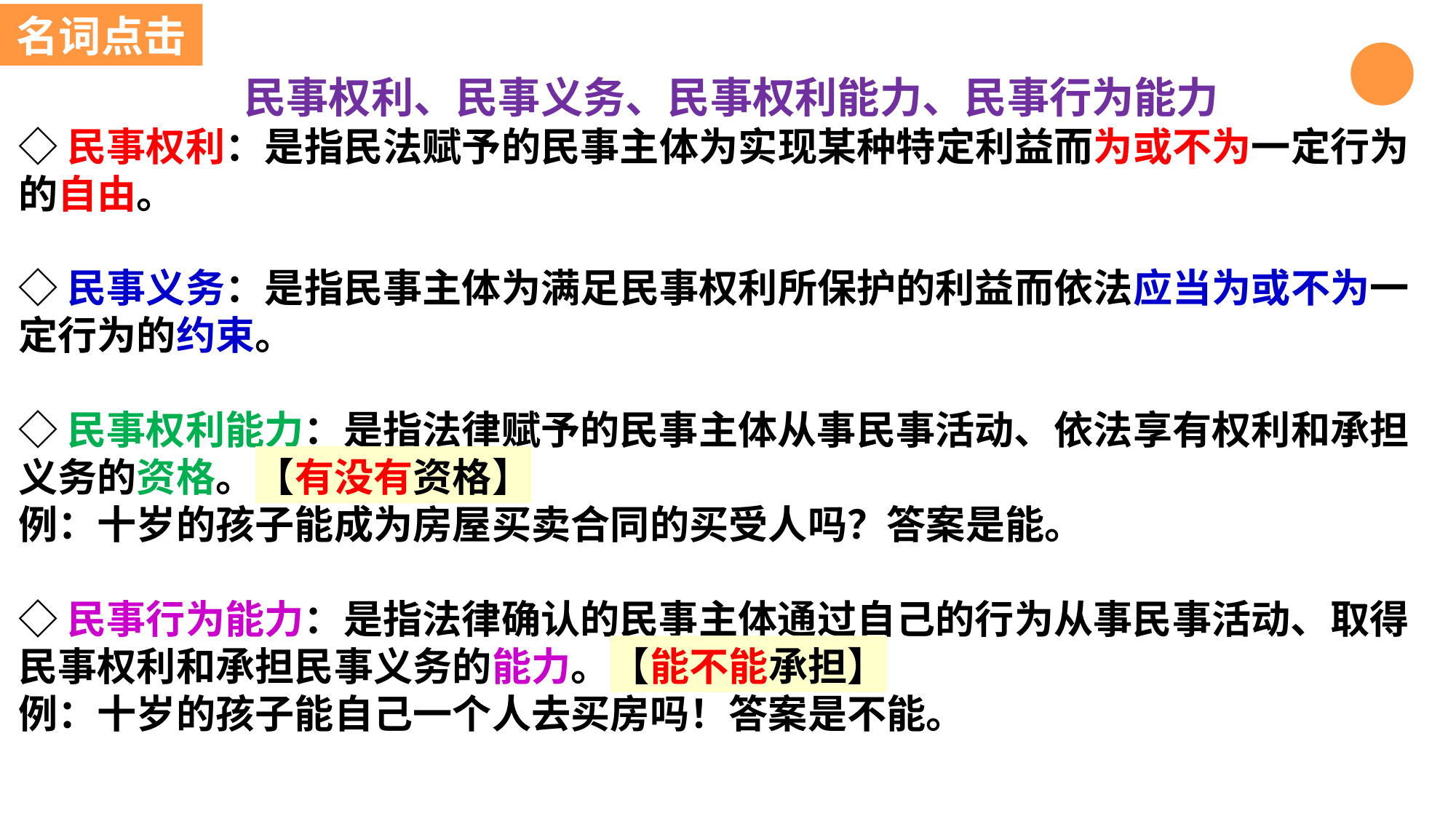

名词点击

民事权利、民事义务、民事权利能力、民事行为能力
◇民事权利：是指民法赋予的民事主体为实现某种特定利益而为或不为一定行为的自由。

◇民事义务：是指民事主体为满足民事权利所保护的利益而依法应当为或不为一定行为的约束。

◇民事权利能力：是指法律赋予的民事主体从事民事活动、依法享有权利和承担义务的资格。【有没有资格】
例：十岁的孩子能成为房屋买卖合同的买受人吗？答案是能。

◇民事行为能力：是指法律确认的民事主体通过自己的行为从事民事活动、取得民事权利和承担民事义务的能力。【能不能承担】
例：十岁的孩子能自己一个人去买房吗！答案是不能。